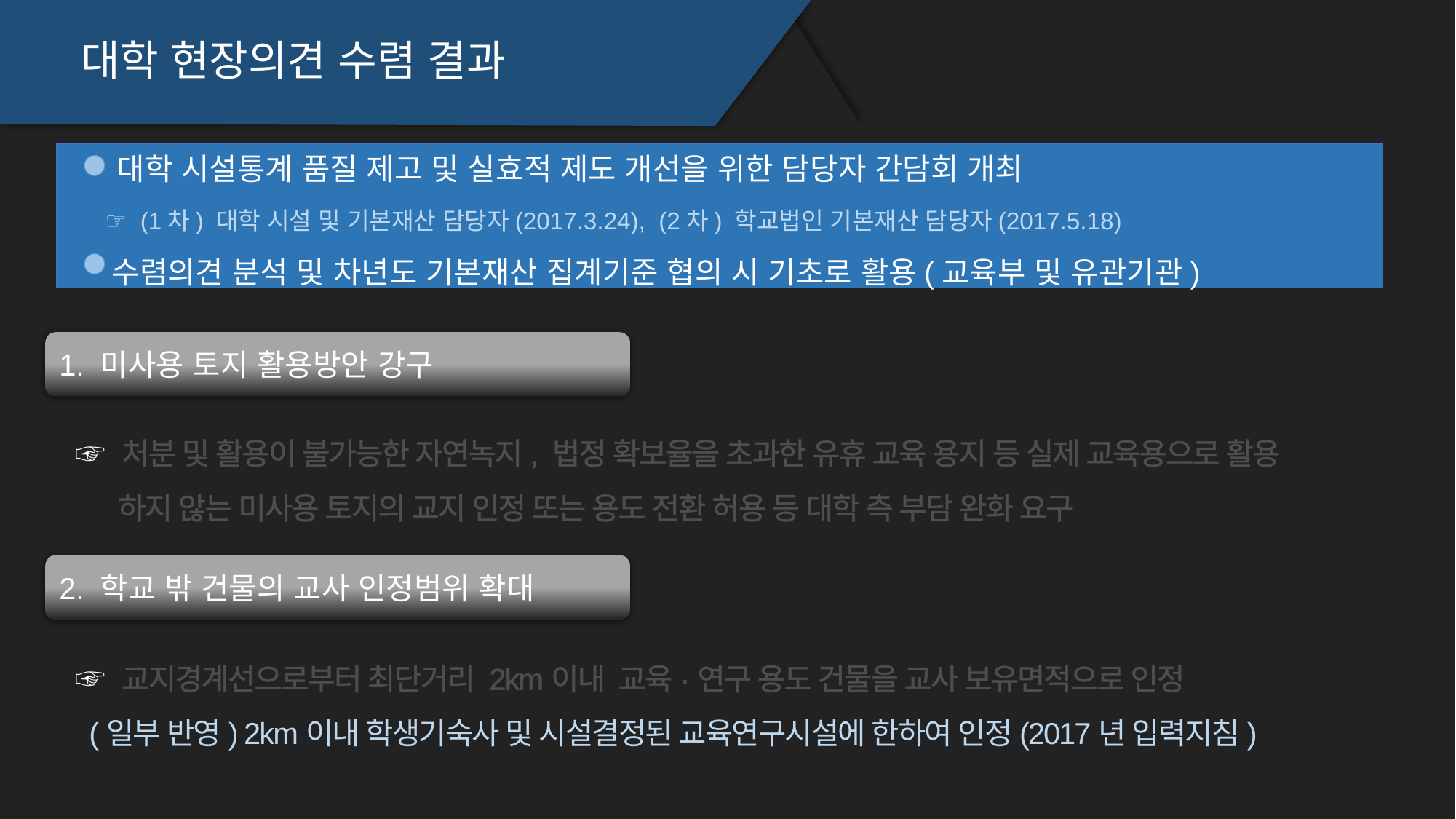

대학 현장의견 수렴 결과
     대학 시설통계 품질 제고 및 실효적 제도 개선을 위한 담당자 간담회 개최
     ☞  (1차) 대학 시설 및 기본재산 담당자(2017.3.24),  (2차) 학교법인 기본재산 담당자(2017.5.18)
     수렴의견 분석 및 차년도 기본재산 집계기준 협의 시 기초로 활용(교육부 및 유관기관)

1. 미사용 토지 활용방안 강구
 ☞ 처분 및 활용이 불가능한 자연녹지, 법정 확보율을 초과한 유휴 교육 용지 등 실제 교육용으로 활용
      하지 않는 미사용 토지의 교지 인정 또는 용도 전환 허용 등 대학 측 부담 완화 요구
2. 학교 밖 건물의 교사 인정범위 확대
 ☞ 교지경계선으로부터 최단거리 2km이내  교육·연구 용도 건물을 교사 보유면적으로 인정
   (일부 반영) 2km이내 학생기숙사 및 시설결정된 교육연구시설에 한하여 인정(2017년 입력지침)